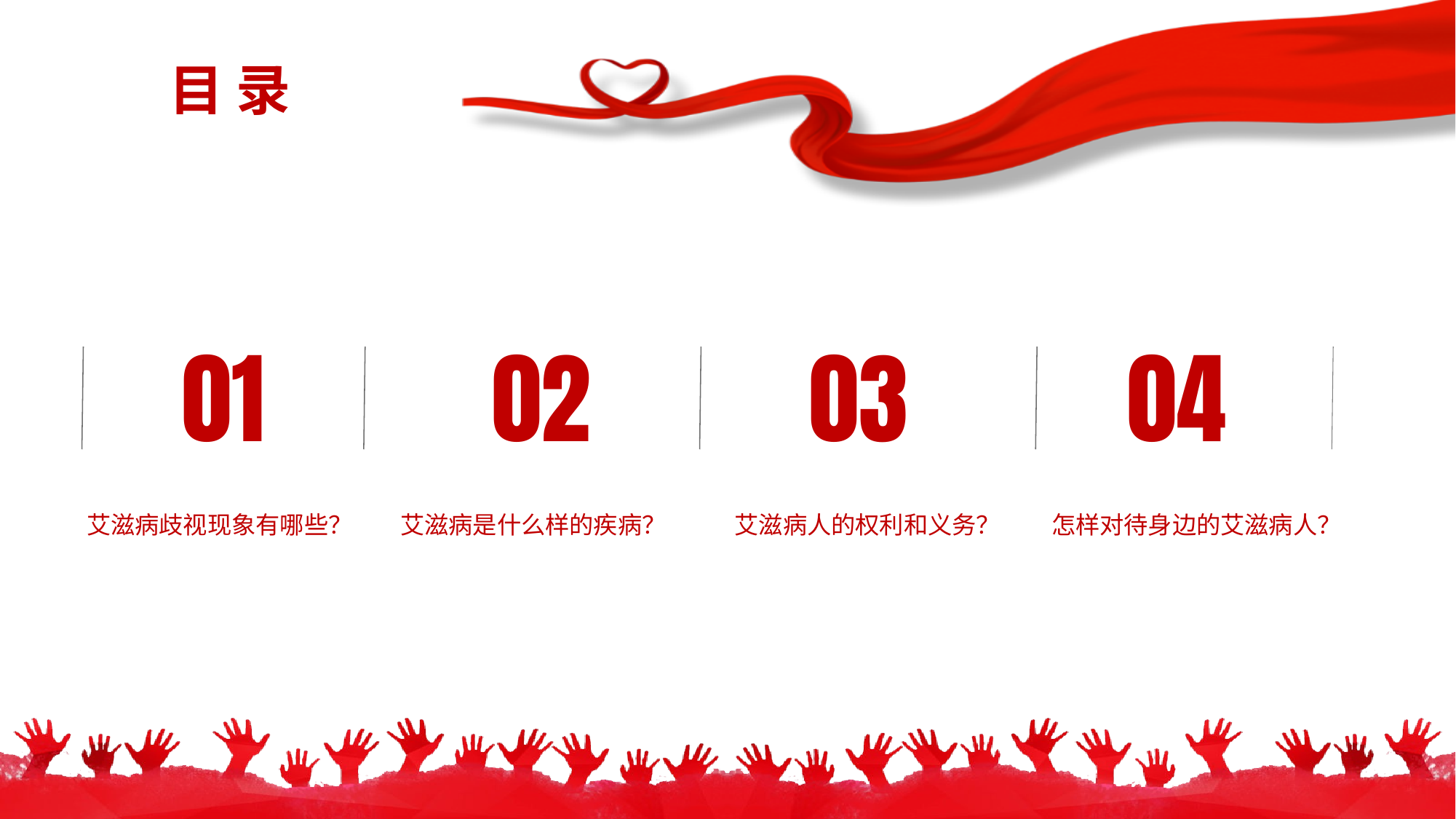

目 录
01
02
03
04
艾滋病歧视现象有哪些？
艾滋病是什么样的疾病？
艾滋病人的权利和义务？
怎样对待身边的艾滋病人？